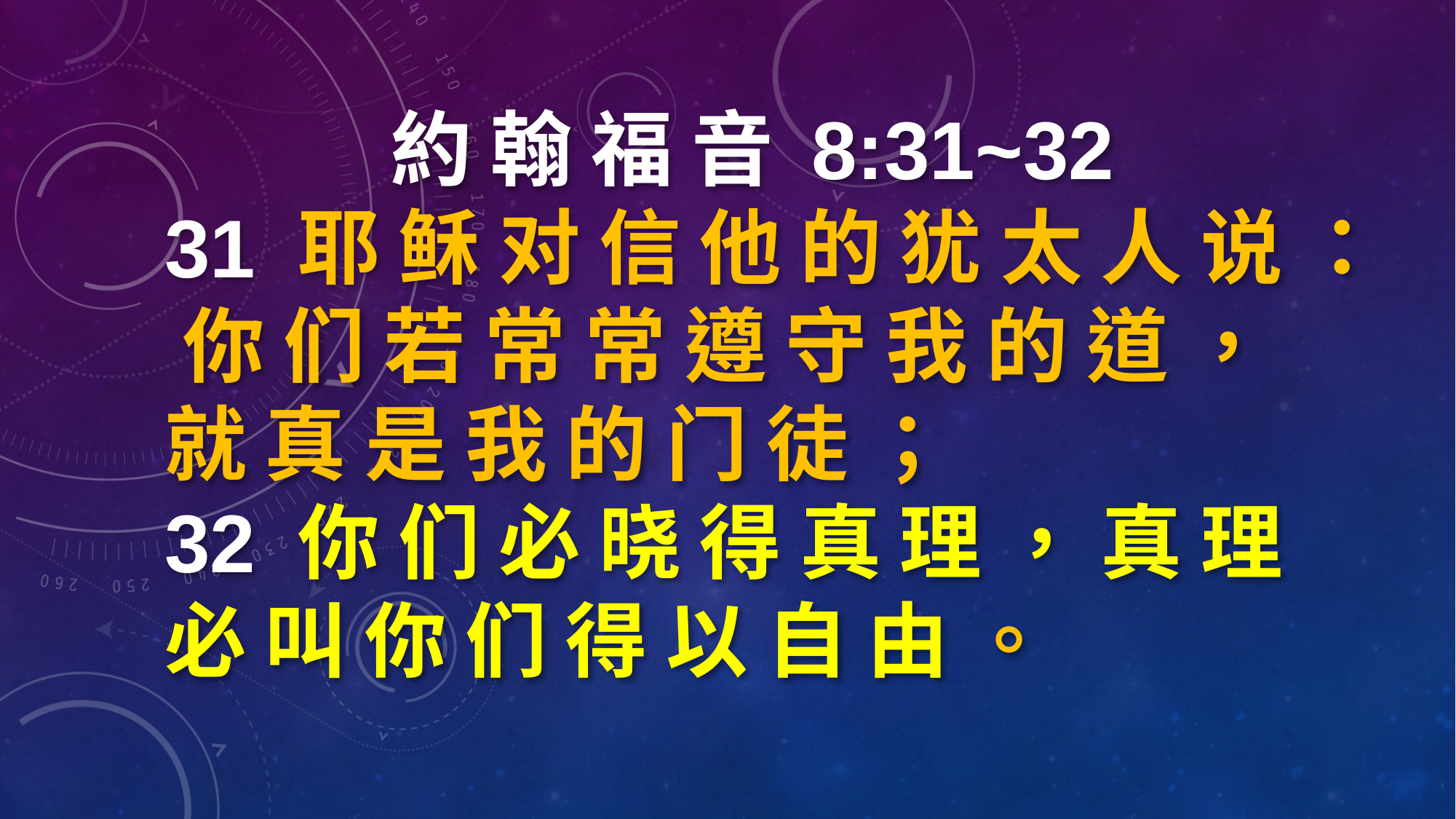

約 翰 福 音 8:31~32
31 耶 稣 对 信 他 的 犹 太 人 说 ： 你 们 若 常 常 遵 守 我 的 道 ， 就 真 是 我 的 门 徒 ；
32 你 们 必 晓 得 真 理 ， 真 理 必 叫 你 们 得 以 自 由 。